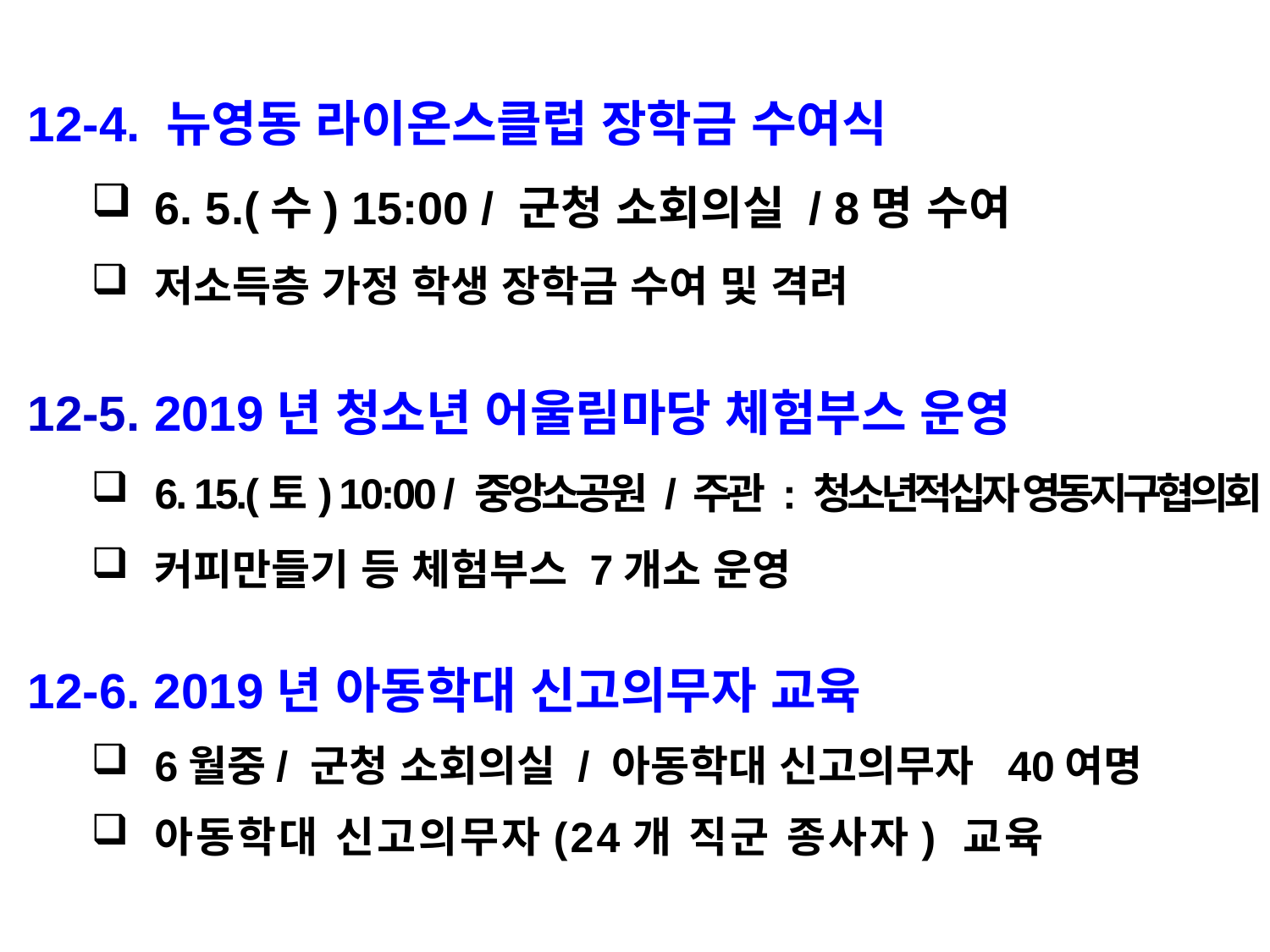

12-4. 뉴영동 라이온스클럽 장학금 수여식
6. 5.(수) 15:00 / 군청 소회의실 / 8명 수여
저소득층 가정 학생 장학금 수여 및 격려
12-5. 2019년 청소년 어울림마당 체험부스 운영
6. 15.(토) 10:00 / 중앙소공원 / 주관 : 청소년적십자 영동지구협의회
커피만들기 등 체험부스 7개소 운영
12-6. 2019년 아동학대 신고의무자 교육
6월중/ 군청 소회의실 / 아동학대 신고의무자  40여명
아동학대 신고의무자(24개 직군 종사자) 교육